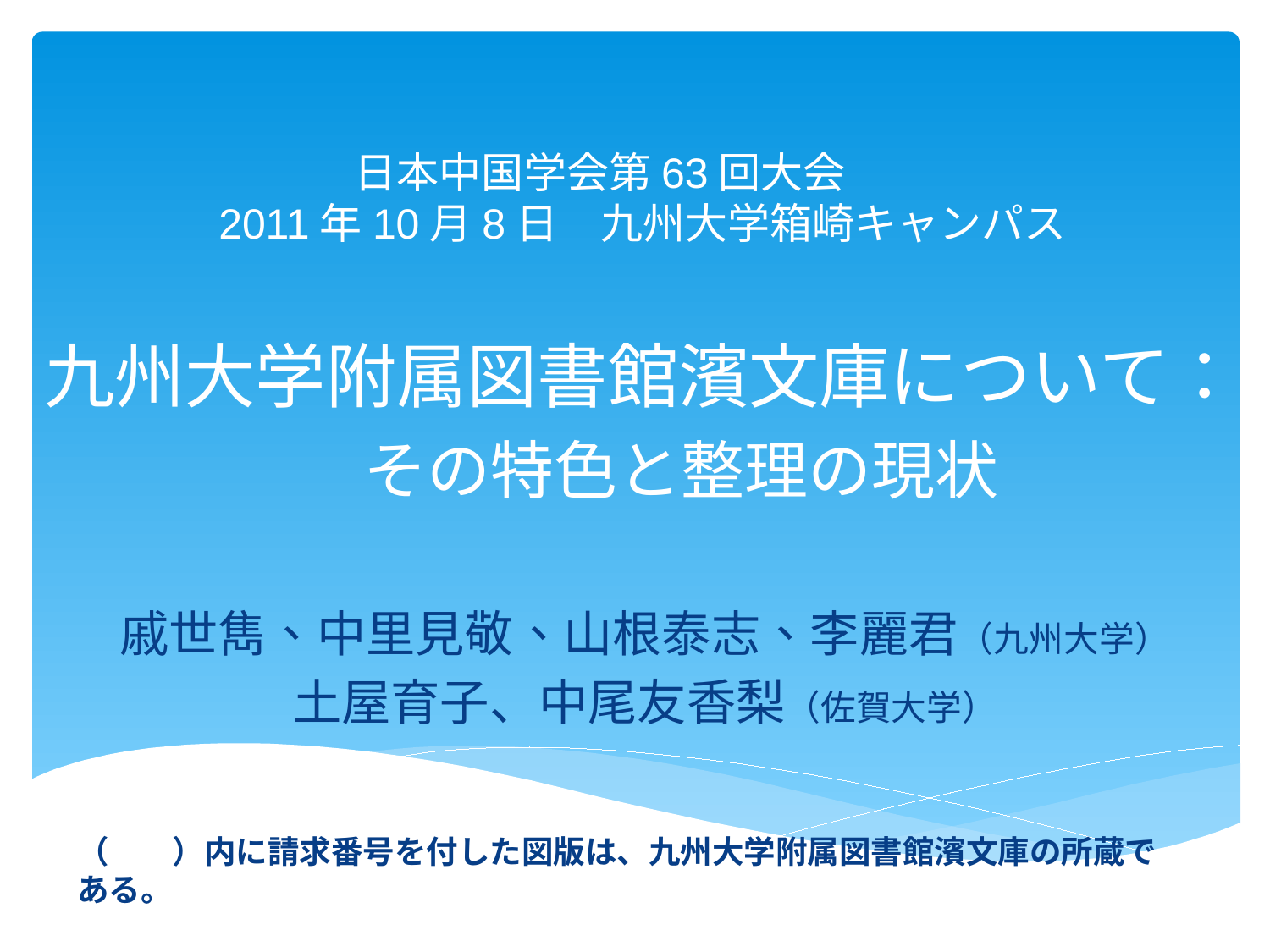

# 日本中国学会第63回大会　　 2011年10月8日　九州大学箱崎キャンパス 九州大学附属図書館濱文庫について： 　その特色と整理の現状
戚世雋、中里見敬、山根泰志、李麗君（九州大学）
土屋育子、中尾友香梨（佐賀大学）

（　　）内に請求番号を付した図版は、九州大学附属図書館濱文庫の所蔵である。